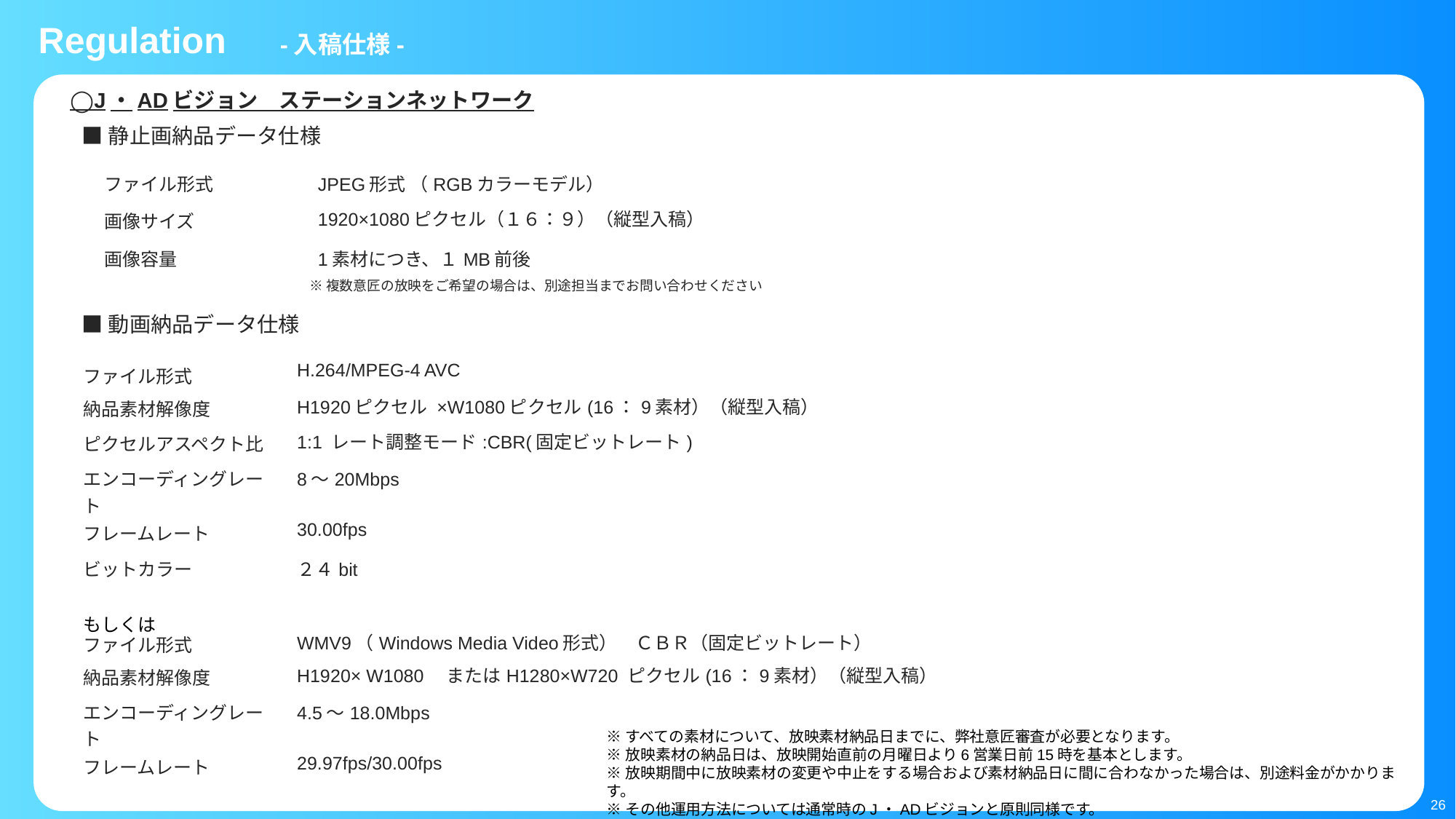

Regulation　-入稿仕様-
◯J・ADビジョン　ステーションネットワーク
■静止画納品データ仕様
| ファイル形式 | JPEG形式 （RGBカラーモデル） |
| --- | --- |
| 画像サイズ | 1920×1080ピクセル（１６：９）（縦型入稿） |
| 画像容量 | 1素材につき、１MB前後 |
※複数意匠の放映をご希望の場合は、別途担当までお問い合わせください
■動画納品データ仕様
| ファイル形式 | H.264/MPEG-4 AVC |
| --- | --- |
| 納品素材解像度 | H1920ピクセル ×W1080ピクセル(16：9素材）（縦型入稿） |
| ピクセルアスペクト比 | 1:1 レート調整モード:CBR(固定ビットレート) |
| エンコーディングレート | 8～20Mbps |
| フレームレート | 30.00fps |
| ビットカラー | ２４bit |
| もしくは |  |
| ファイル形式 | WMV9（Windows Media Video形式）　ＣＢＲ（固定ビットレート） |
| --- | --- |
| 納品素材解像度 | H1920× W1080　またはH1280×W720 ピクセル(16：9素材）（縦型入稿） |
| エンコーディングレート | 4.5～18.0Mbps |
| フレームレート | 29.97fps/30.00fps |
※すべての素材について、放映素材納品日までに、弊社意匠審査が必要となります。
※放映素材の納品日は、放映開始直前の月曜日より6営業日前15時を基本とします。
※放映期間中に放映素材の変更や中止をする場合および素材納品日に間に合わなかった場合は、別途料金がかかります。
※その他運用方法については通常時のJ・ADビジョンと原則同様です。